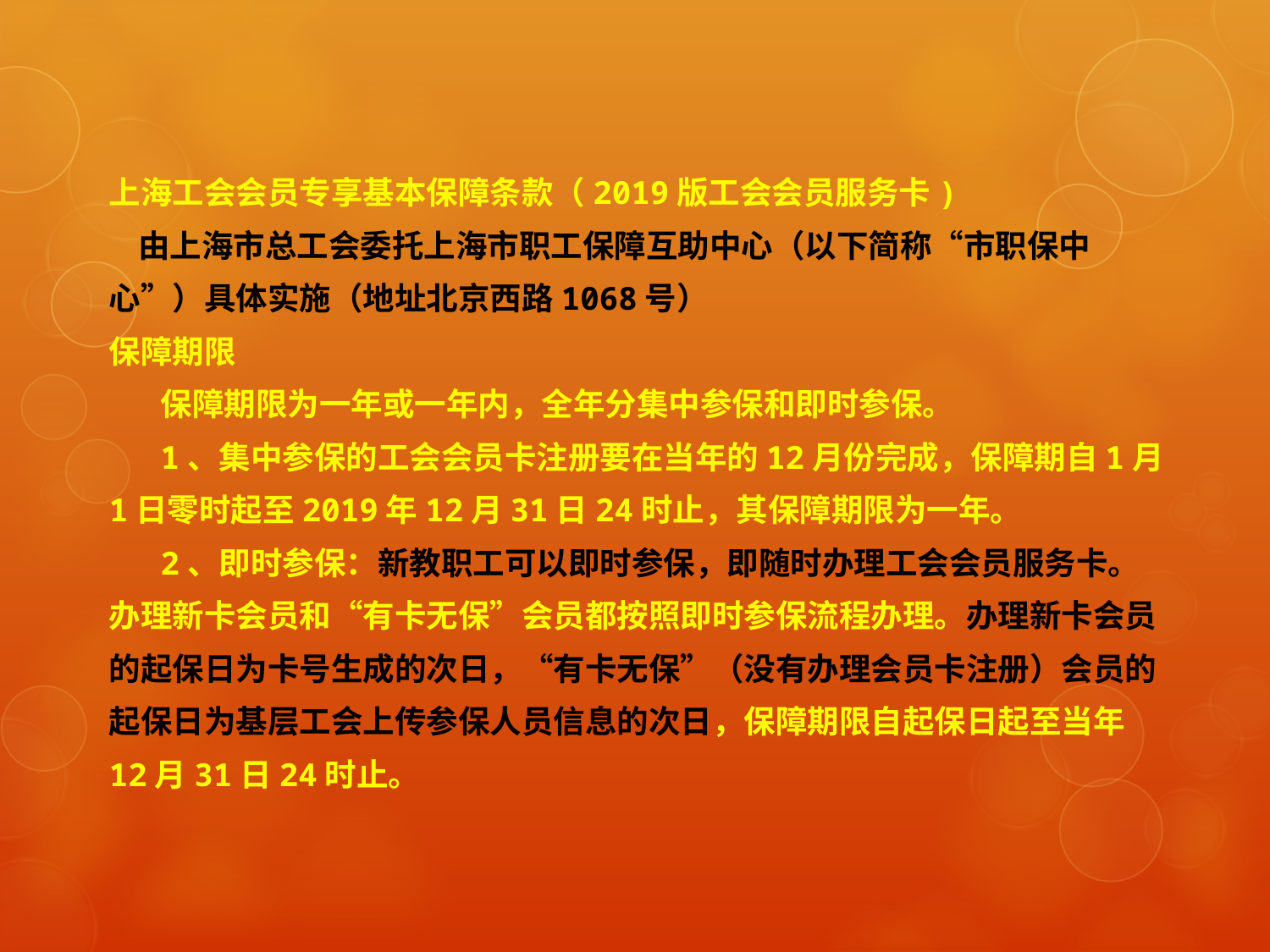

上海工会会员专享基本保障条款（2019版工会会员服务卡)
   由上海市总工会委托上海市职工保障互助中心（以下简称“市职保中心”）具体实施（地址北京西路1068号）
保障期限
保障期限为一年或一年内，全年分集中参保和即时参保。
1、集中参保的工会会员卡注册要在当年的12月份完成，保障期自1月1日零时起至2019年12月31日24时止，其保障期限为一年。
2、即时参保：新教职工可以即时参保，即随时办理工会会员服务卡。办理新卡会员和“有卡无保”会员都按照即时参保流程办理。办理新卡会员的起保日为卡号生成的次日，“有卡无保”（没有办理会员卡注册）会员的起保日为基层工会上传参保人员信息的次日，保障期限自起保日起至当年12月31日24时止。